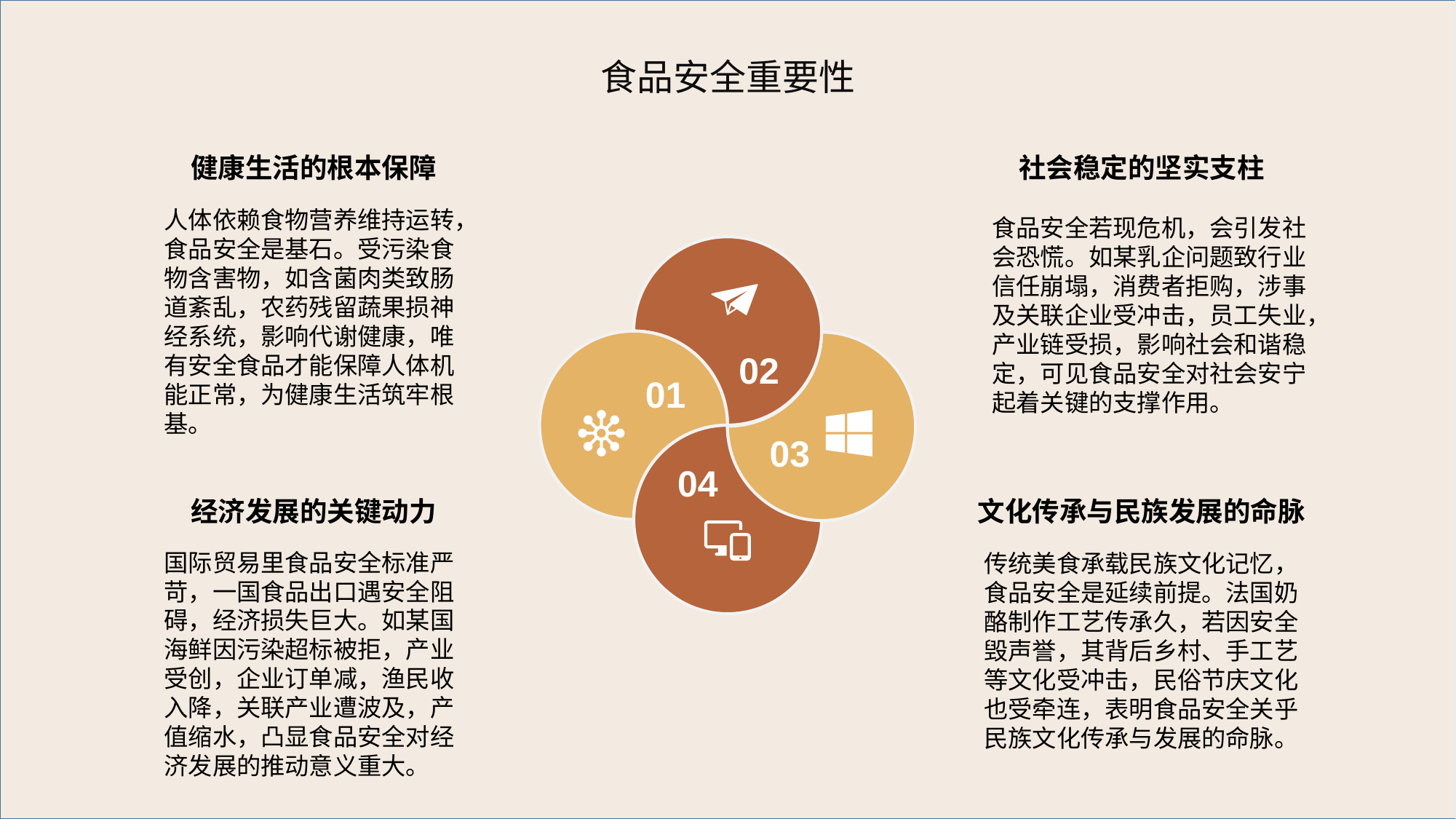

食品安全重要性
健康生活的根本保障
人体依赖食物营养维持运转，食品安全是基石。受污染食物含害物，如含菌肉类致肠道紊乱，农药残留蔬果损神经系统，影响代谢健康，唯有安全食品才能保障人体机能正常，为健康生活筑牢根基。
社会稳定的坚实支柱
食品安全若现危机，会引发社会恐慌。如某乳企问题致行业信任崩塌，消费者拒购，涉事及关联企业受冲击，员工失业，产业链受损，影响社会和谐稳定，可见食品安全对社会安宁起着关键的支撑作用。

02
01

03
04

经济发展的关键动力
国际贸易里食品安全标准严苛，一国食品出口遇安全阻碍，经济损失巨大。如某国海鲜因污染超标被拒，产业受创，企业订单减，渔民收入降，关联产业遭波及，产值缩水，凸显食品安全对经济发展的推动意义重大。
文化传承与民族发展的命脉
传统美食承载民族文化记忆，食品安全是延续前提。法国奶酪制作工艺传承久，若因安全毁声誉，其背后乡村、手工艺等文化受冲击，民俗节庆文化也受牵连，表明食品安全关乎民族文化传承与发展的命脉。